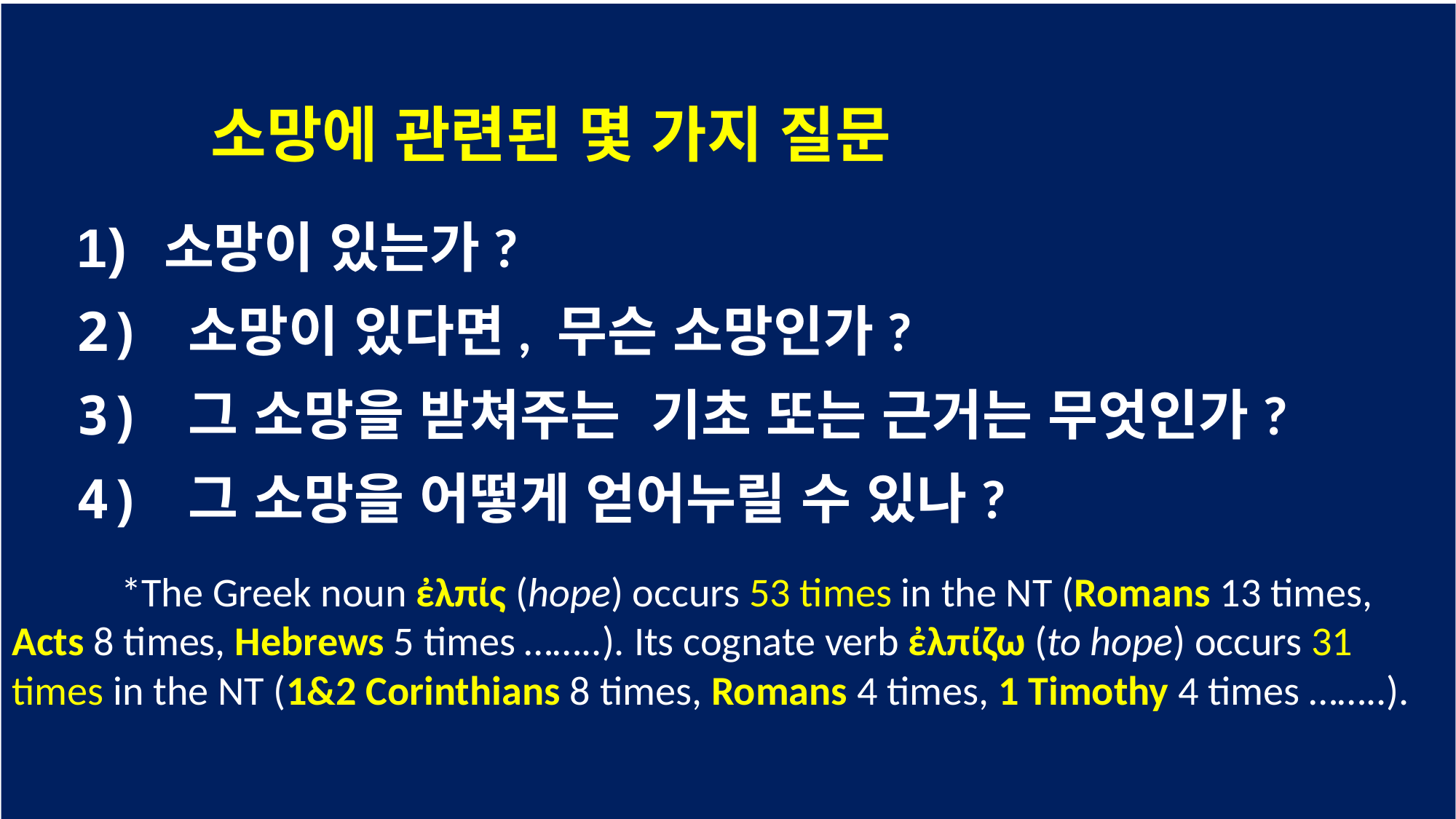

소망에 관련된 몇 가지 질문

 소망이 있는가?

2) 소망이 있다면, 무슨 소망인가?

3) 그 소망을 받쳐주는  기초 또는 근거는 무엇인가?

4) 그 소망을 어떻게 얻어누릴 수 있나?

	*The Greek noun ἐλπίς (hope) occurs 53 times in the NT (Romans 13 times, Acts 8 times, Hebrews 5 times ……..). Its cognate verb ἐλπίζω (to hope) occurs 31 times in the NT (1&2 Corinthians 8 times, Romans 4 times, 1 Timothy 4 times ……..).